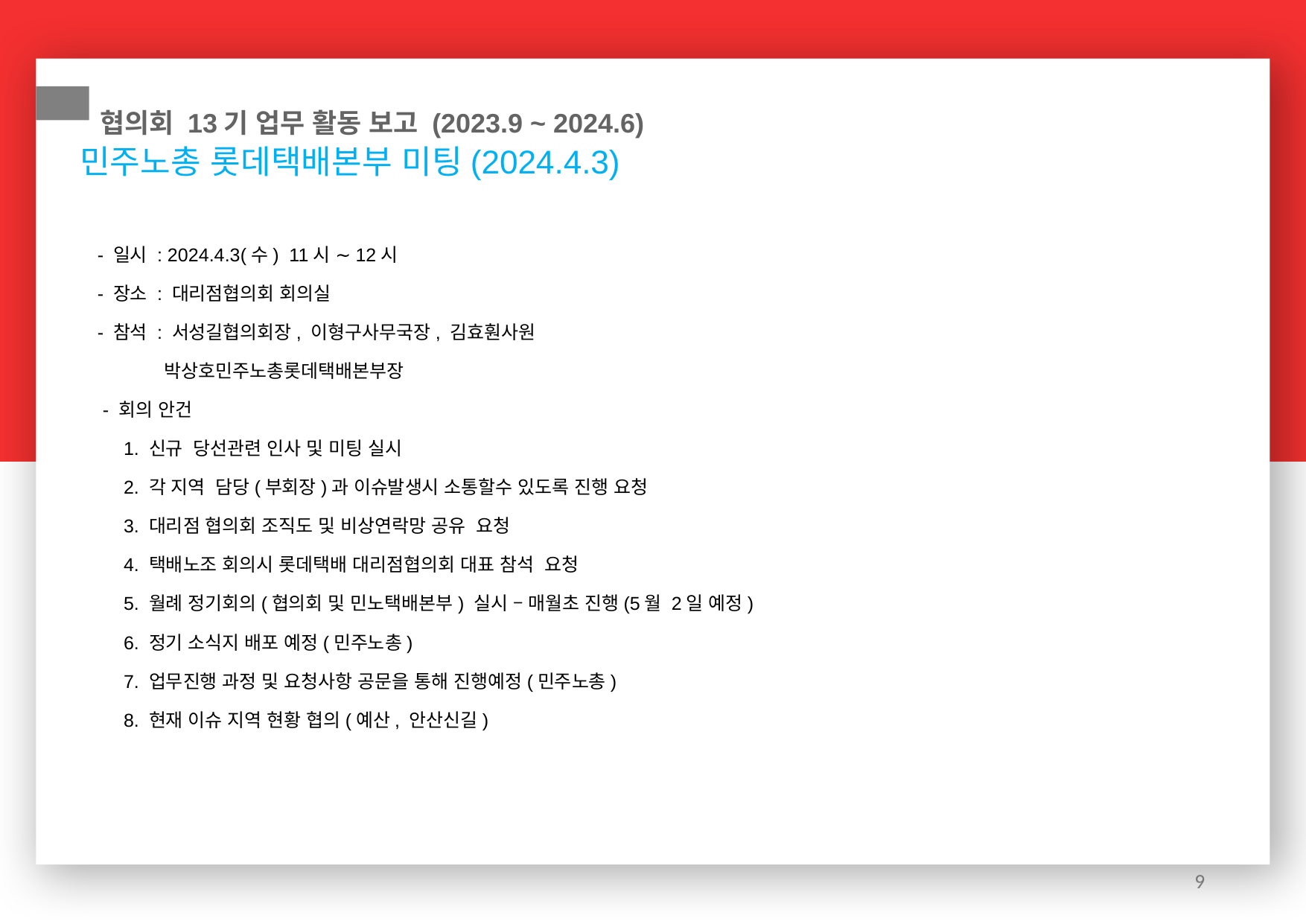

협의회 13기 업무 활동 보고 (2023.9 ~ 2024.6)

민주노총 롯데택배본부 미팅(2024.4.3)

      - 일시 : 2024.4.3(수)  11시 ∼12시
      - 장소 : 대리점협의회 회의실
      - 참석 : 서성길협의회장, 이형구사무국장, 김효훤사원
                  박상호민주노총롯데택배본부장
       - 회의 안건
           1. 신규  당선관련 인사 및 미팅 실시
           2. 각 지역  담당(부회장)과 이슈발생시 소통할수 있도록 진행 요청
           3. 대리점 협의회 조직도 및 비상연락망 공유  요청
           4. 택배노조 회의시 롯데택배 대리점협의회 대표 참석  요청
           5. 월례 정기회의(협의회 및 민노택배본부) 실시 – 매월초 진행(5월 2일 예정)
           6. 정기 소식지 배포 예정(민주노총)
           7. 업무진행 과정 및 요청사항 공문을 통해 진행예정(민주노총)
           8. 현재 이슈 지역 현황 협의(예산, 안산신길)

9